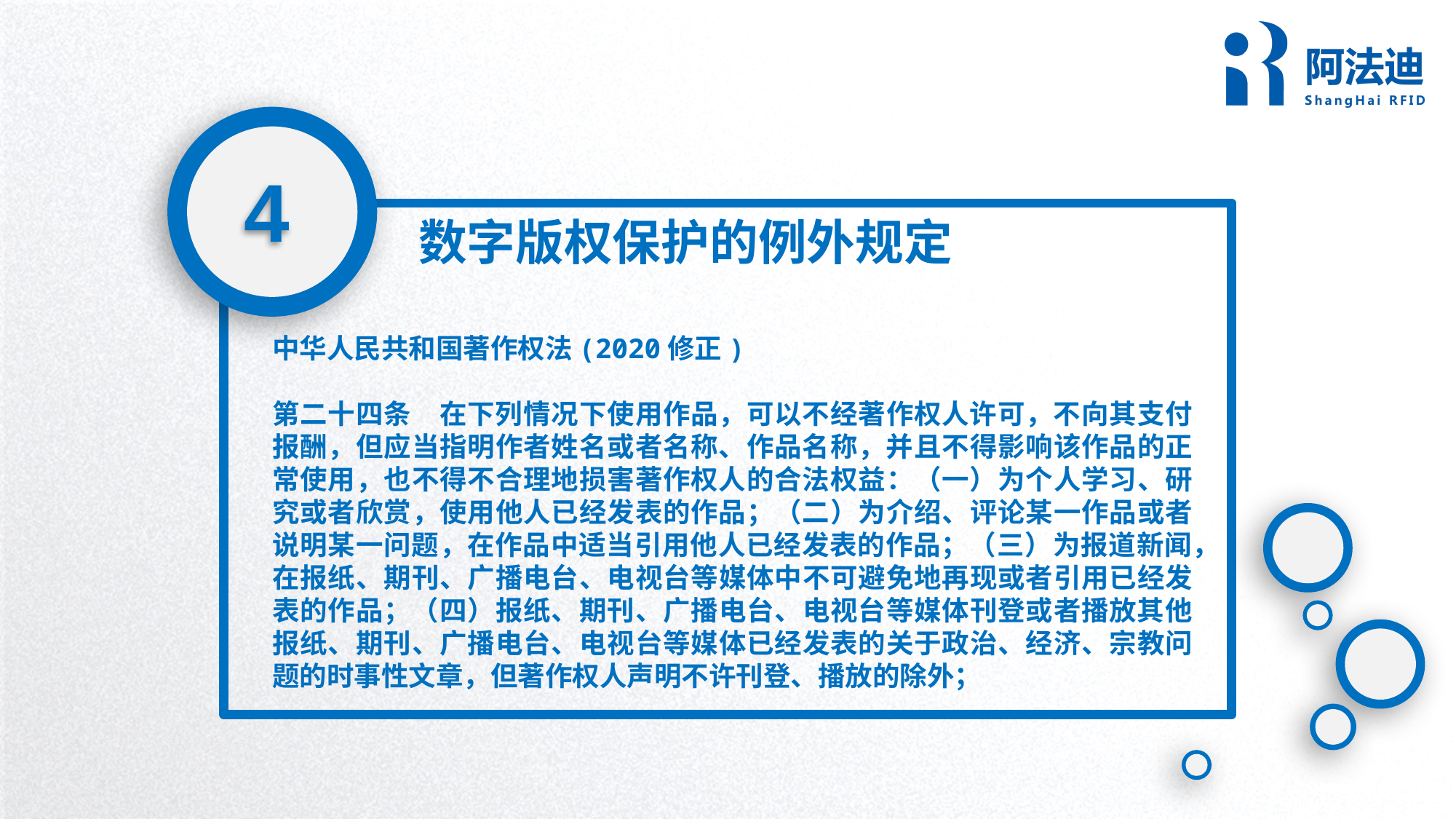

4

数字版权保护的例外规定
中华人民共和国著作权法(2020修正)

第二十四条　在下列情况下使用作品，可以不经著作权人许可，不向其支付报酬，但应当指明作者姓名或者名称、作品名称，并且不得影响该作品的正常使用，也不得不合理地损害著作权人的合法权益：（一）为个人学习、研究或者欣赏，使用他人已经发表的作品；（二）为介绍、评论某一作品或者说明某一问题，在作品中适当引用他人已经发表的作品；（三）为报道新闻，在报纸、期刊、广播电台、电视台等媒体中不可避免地再现或者引用已经发表的作品；（四）报纸、期刊、广播电台、电视台等媒体刊登或者播放其他报纸、期刊、广播电台、电视台等媒体已经发表的关于政治、经济、宗教问题的时事性文章，但著作权人声明不许刊登、播放的除外；

延时符